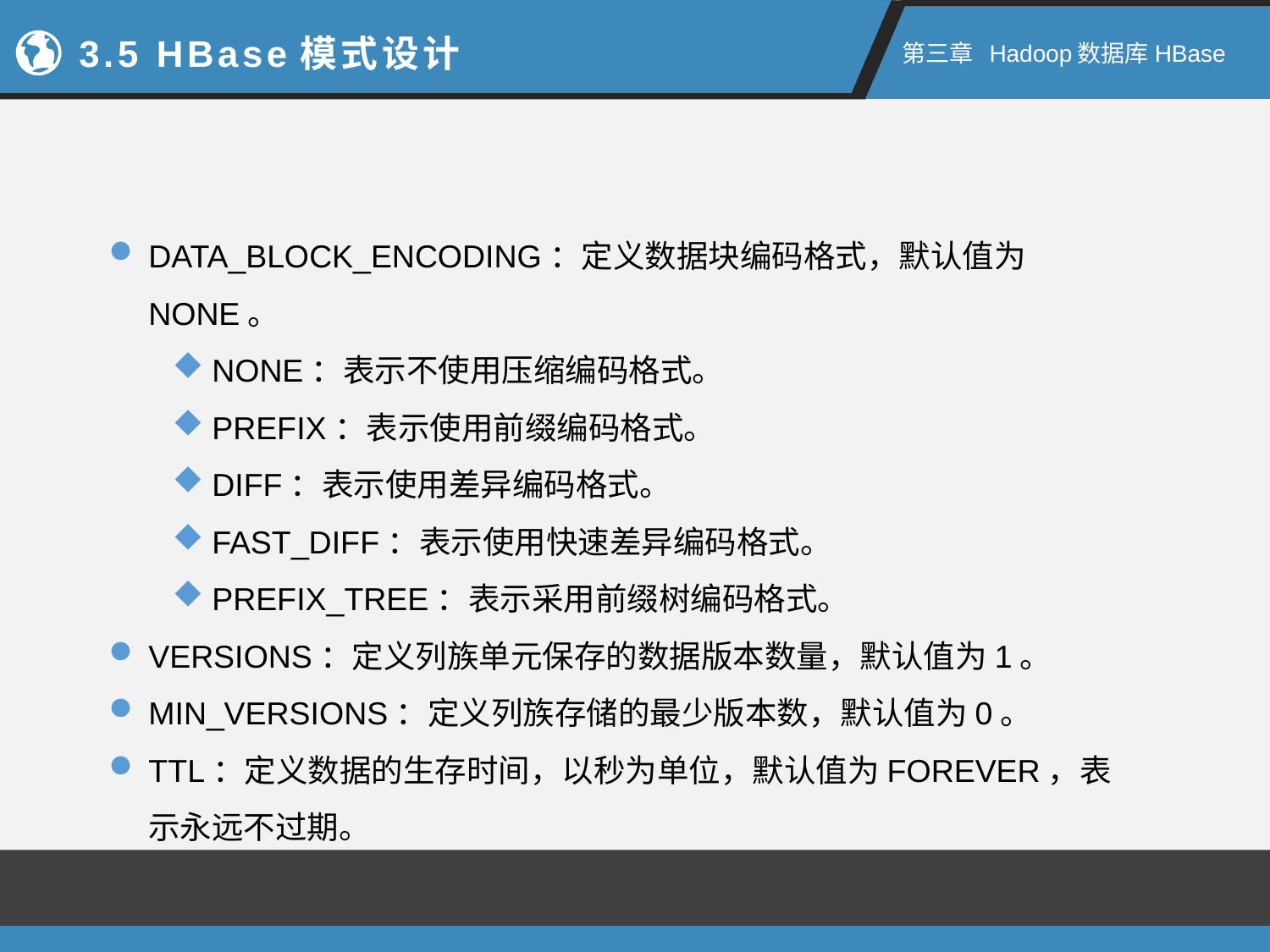

3.5 HBase模式设计

第三章  Hadoop数据库HBase
DATA_BLOCK_ENCODING：定义数据块编码格式，默认值为NONE。
NONE：表示不使用压缩编码格式。
PREFIX：表示使用前缀编码格式。
DIFF：表示使用差异编码格式。
FAST_DIFF：表示使用快速差异编码格式。
PREFIX_TREE：表示采用前缀树编码格式。
VERSIONS：定义列族单元保存的数据版本数量，默认值为1。
MIN_VERSIONS：定义列族存储的最少版本数，默认值为0。
TTL：定义数据的生存时间，以秒为单位，默认值为FOREVER，表示永远不过期。